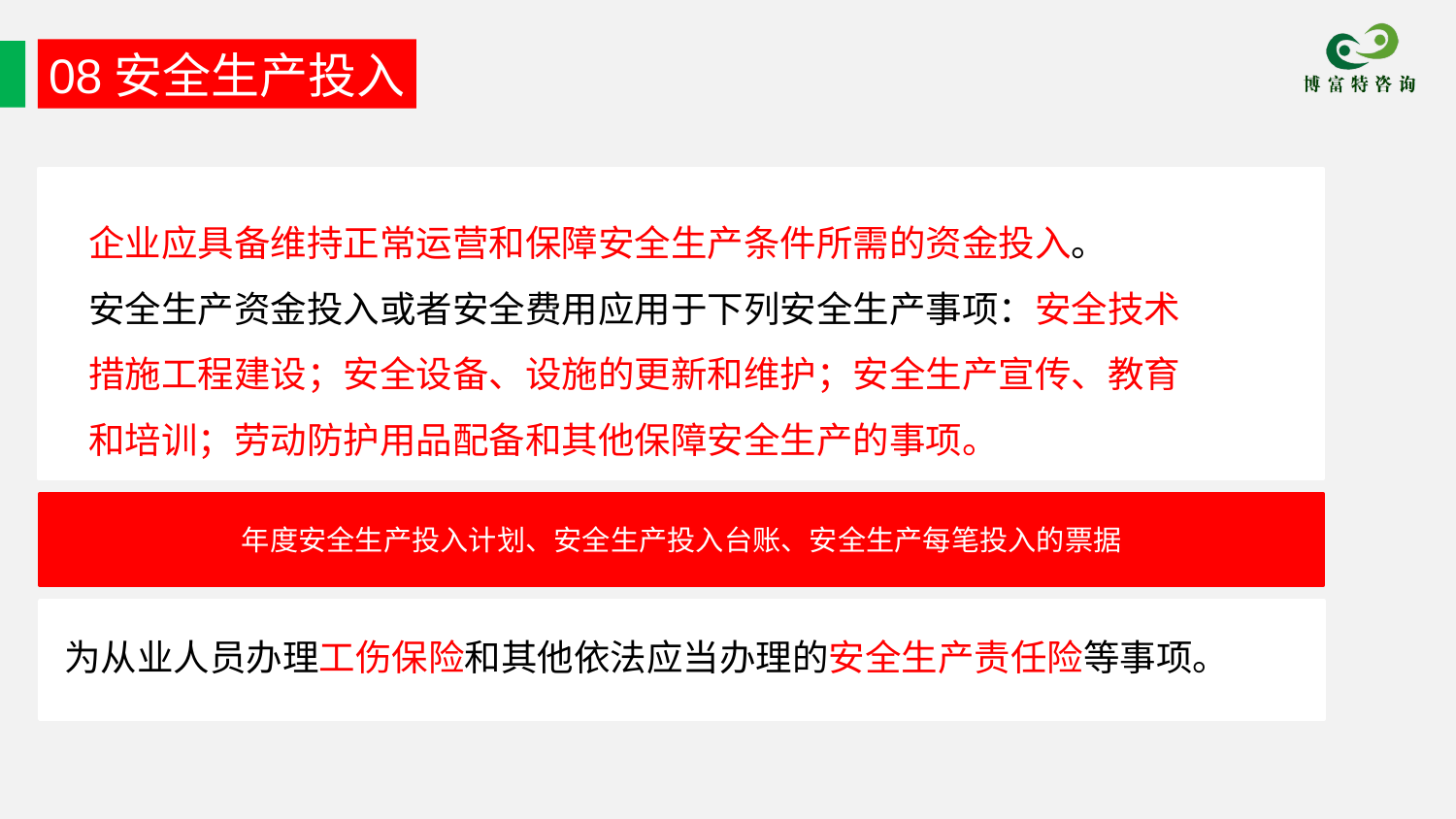

08安全生产投入

企业应具备维持正常运营和保障安全生产条件所需的资金投入。
安全生产资金投入或者安全费用应用于下列安全生产事项：安全技术措施工程建设；安全设备、设施的更新和维护；安全生产宣传、教育和培训；劳动防护用品配备和其他保障安全生产的事项。
年度安全生产投入计划、安全生产投入台账、安全生产每笔投入的票据

为从业人员办理工伤保险和其他依法应当办理的安全生产责任险等事项。